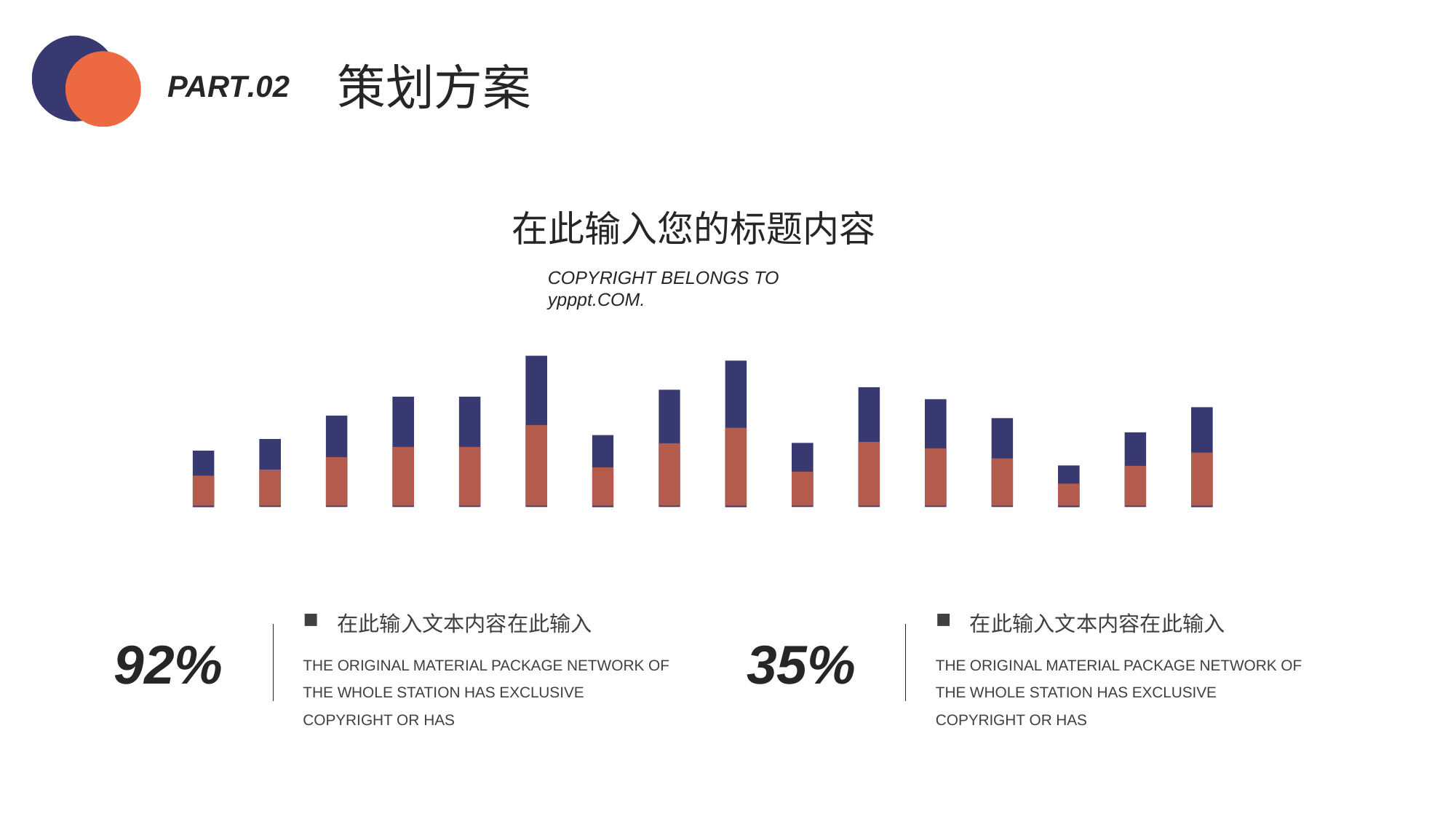

策划方案
PART.02
在此输入您的标题内容
COPYRIGHT BELONGS TO ypppt.COM.

在此输入文本内容在此输入
THE ORIGINAL MATERIAL PACKAGE NETWORK OF THE WHOLE STATION HAS EXCLUSIVE COPYRIGHT OR HAS
92%
在此输入文本内容在此输入
THE ORIGINAL MATERIAL PACKAGE NETWORK OF THE WHOLE STATION HAS EXCLUSIVE COPYRIGHT OR HAS
35%